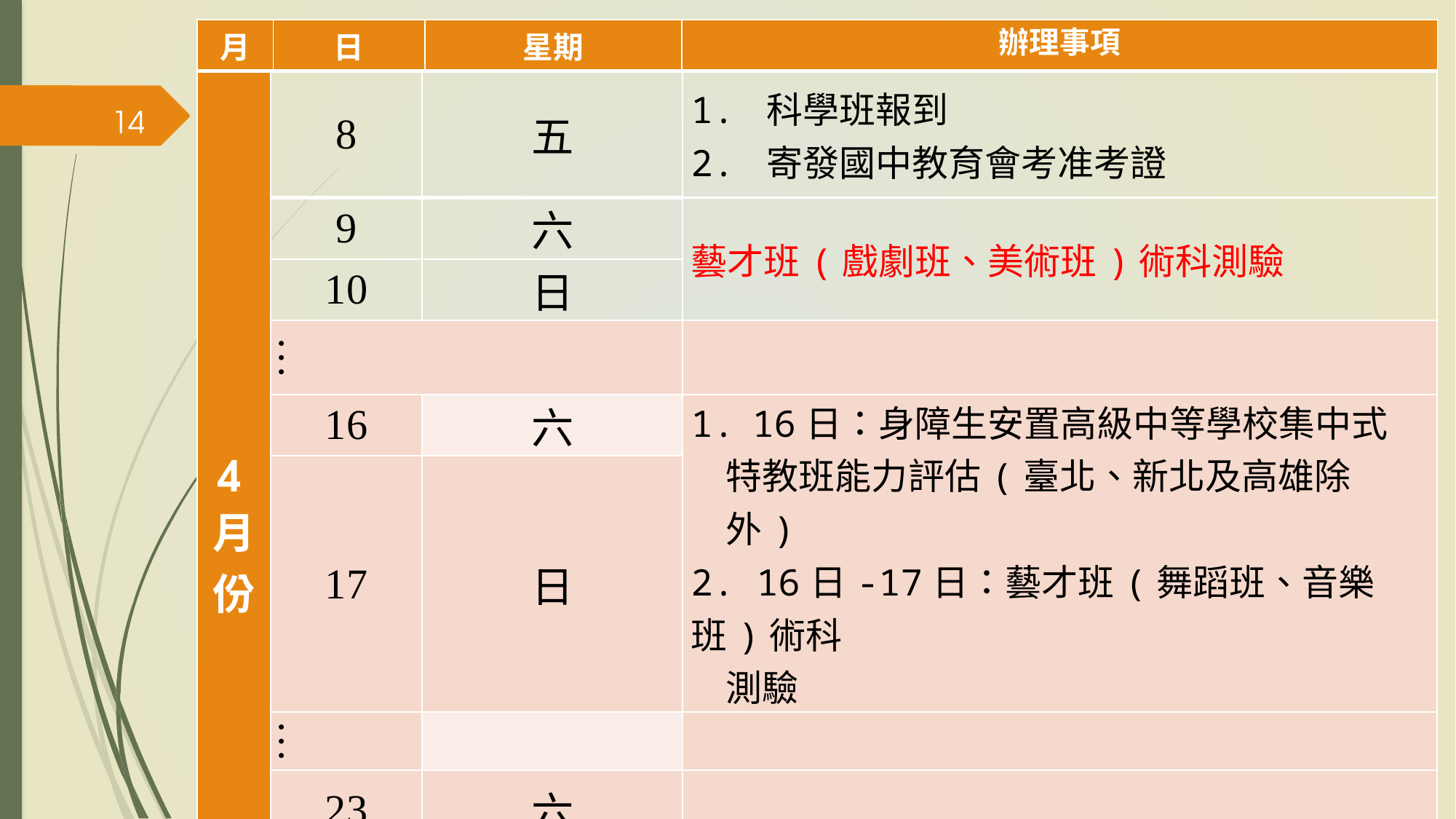

| 月 | 日 | 星期 | 辦理事項 |
| --- | --- | --- | --- |
| 4月份 | 8 | 五 | 1. 科學班報到 2. 寄發國中教育會考准考證 |
| --- | --- | --- | --- |
|  | 9 | 六 | 藝才班(戲劇班、美術班)術科測驗 |
|  | 10 | 日 |  |
|  | … |  |  |
|  | 16 | 六 | 16日：身障生安置高級中等學校集中式 特教班能力評估(臺北、新北及高雄除 外) 2. 16日-17日：藝才班(舞蹈班、音樂班)術科 測驗 |
|  | 17 | 日 |  |
|  | … |  |  |
|  | 23 | 六 | 特色招生職業類科甄選入學術科測驗 |
|  | 24 | 日 |  |
14